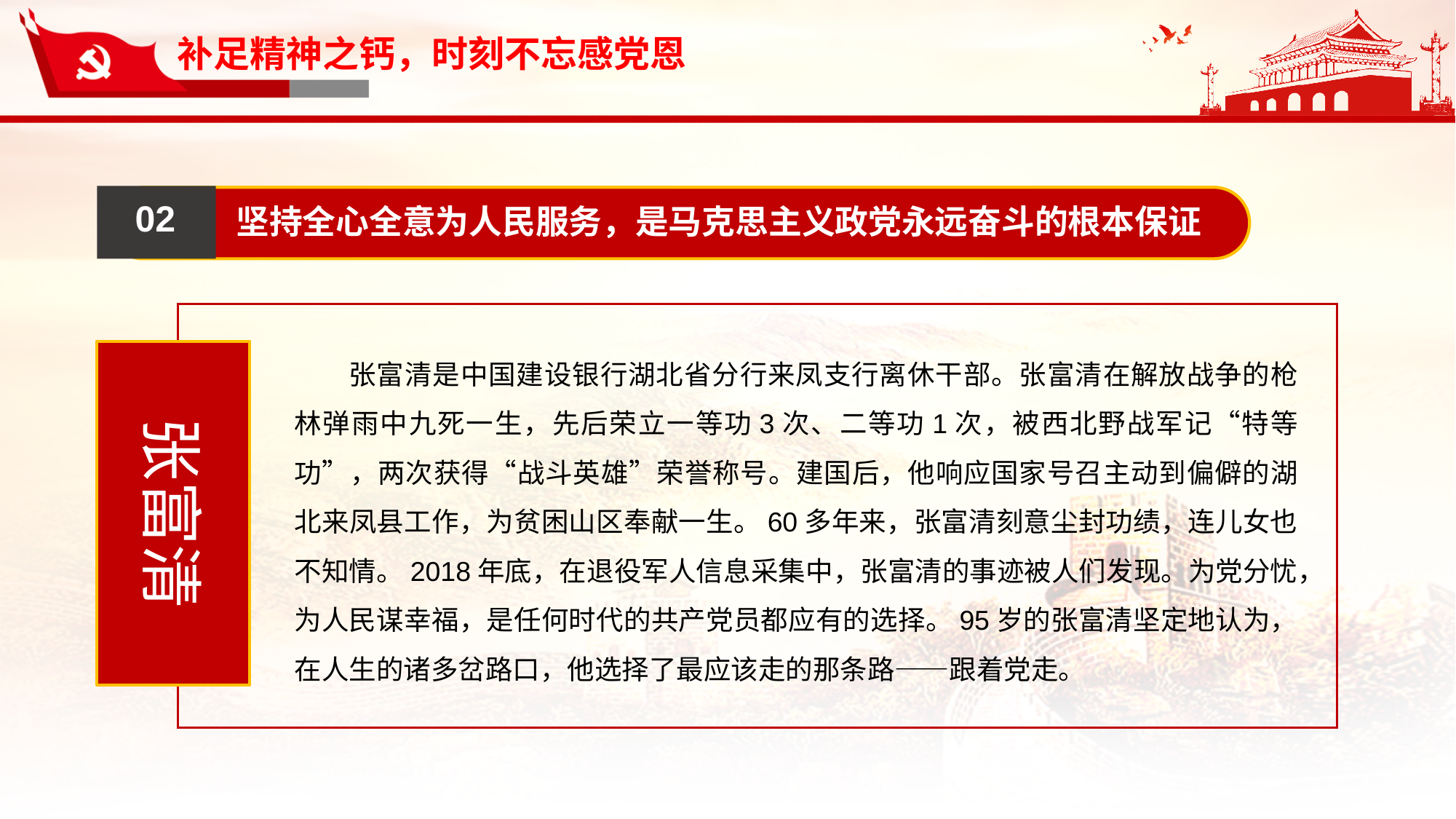

坚持全心全意为人民服务，是马克思主义政党永远奋斗的根本保证
02

张富清
张富清是中国建设银行湖北省分行来凤支行离休干部。张富清在解放战争的枪林弹雨中九死一生，先后荣立一等功3次、二等功1次，被西北野战军记“特等功”，两次获得“战斗英雄”荣誉称号。建国后，他响应国家号召主动到偏僻的湖北来凤县工作，为贫困山区奉献一生。60多年来，张富清刻意尘封功绩，连儿女也不知情。2018年底，在退役军人信息采集中，张富清的事迹被人们发现。为党分忧，为人民谋幸福，是任何时代的共产党员都应有的选择。95岁的张富清坚定地认为，在人生的诸多岔路口，他选择了最应该走的那条路——跟着党走。